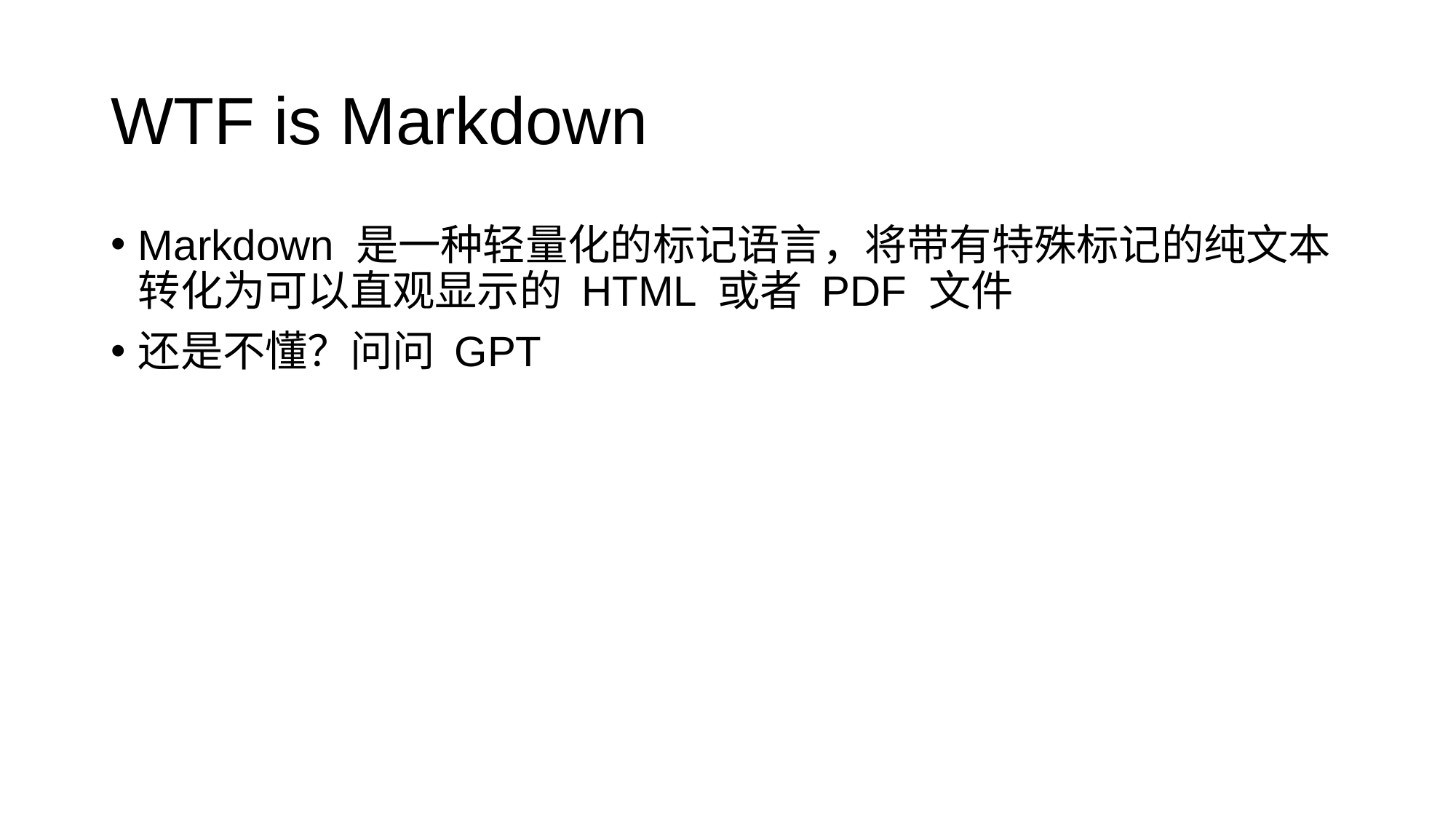

# WTF is Markdown
Markdown 是一种轻量化的标记语言，将带有特殊标记的纯文本转化为可以直观显示的 HTML 或者 PDF 文件
还是不懂？问问 GPT